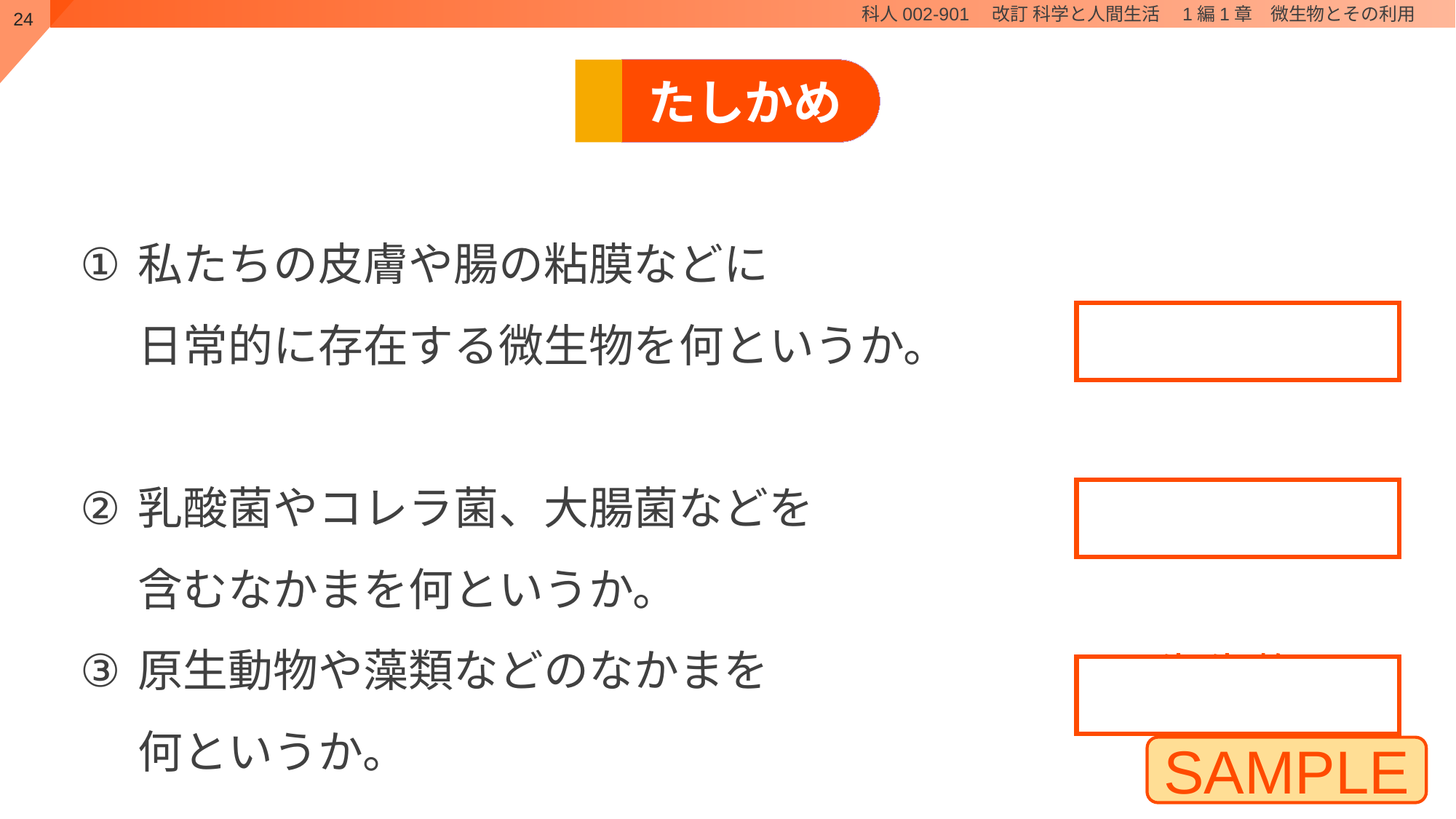

私たちの皮膚や腸の粘膜などに
日常的に存在する微生物を何というか。
乳酸菌やコレラ菌、大腸菌などを
含むなかまを何というか。
原生動物や藻類などのなかまを
何というか。

常在菌

細菌

原生生物